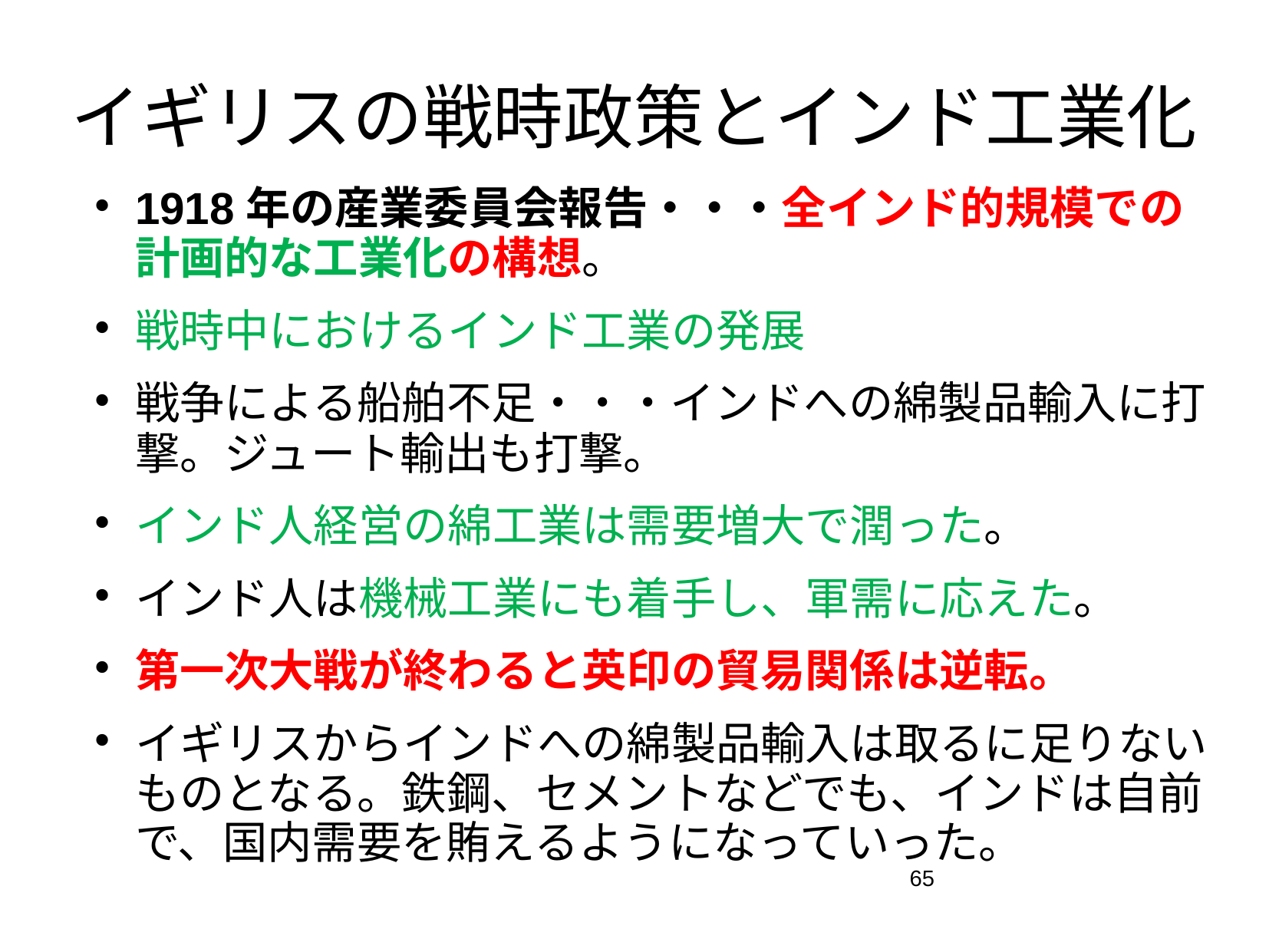

# イギリスの戦時政策とインド工業化
1918年の産業委員会報告・・・全インド的規模での計画的な工業化の構想。
戦時中におけるインド工業の発展
戦争による船舶不足・・・インドへの綿製品輸入に打撃。ジュート輸出も打撃。
インド人経営の綿工業は需要増大で潤った。
インド人は機械工業にも着手し、軍需に応えた。
第一次大戦が終わると英印の貿易関係は逆転。
イギリスからインドへの綿製品輸入は取るに足りないものとなる。鉄鋼、セメントなどでも、インドは自前で、国内需要を賄えるようになっていった。
65